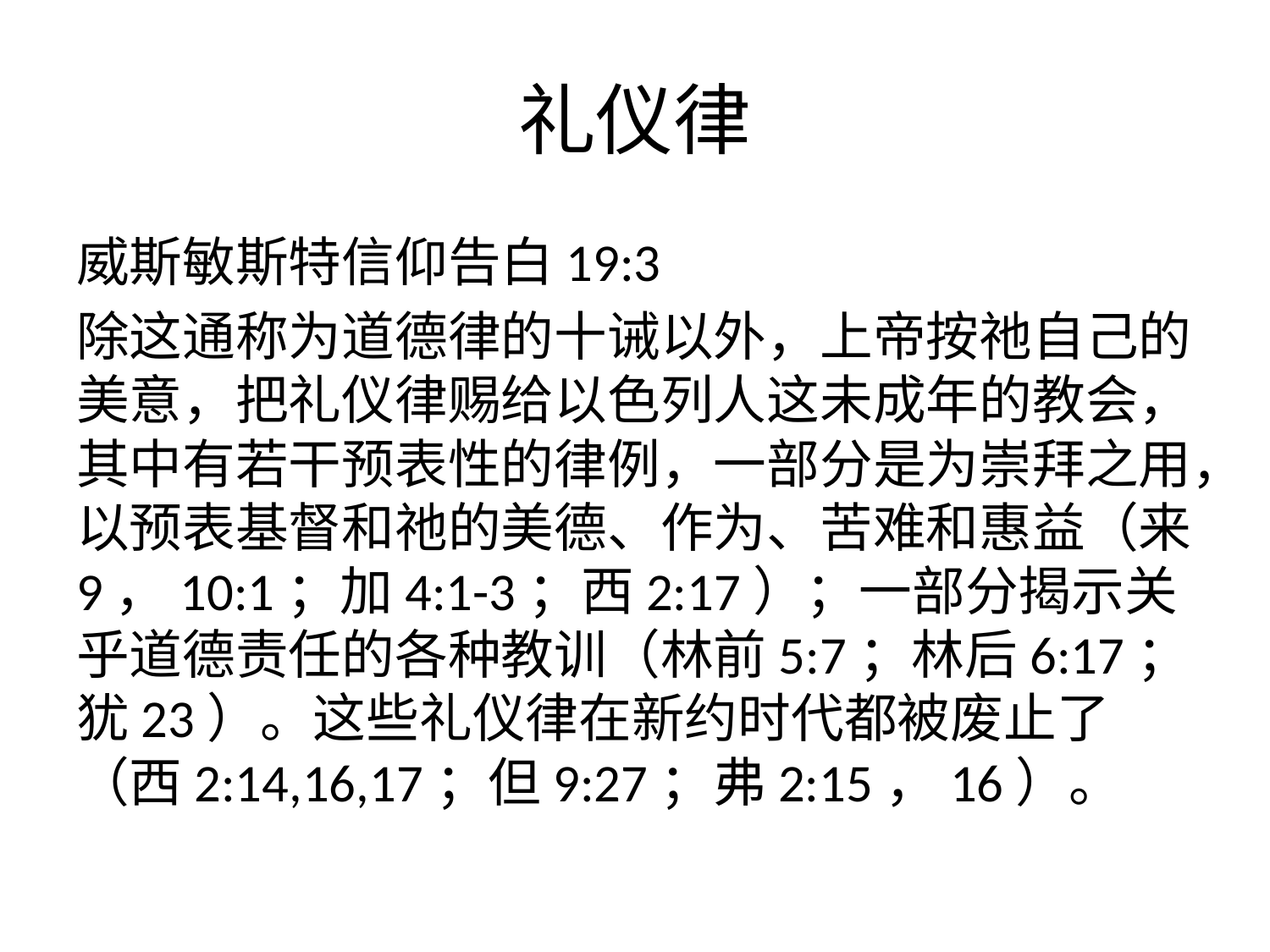

# 礼仪律
威斯敏斯特信仰告白19:3
除这通称为道德律的十诫以外，上帝按祂自己的美意，把礼仪律赐给以色列人这未成年的教会，其中有若干预表性的律例，一部分是为崇拜之用，以预表基督和祂的美德、作为、苦难和惠益（来9，10:1；加4:1-3；西2:17）；一部分揭示关乎道德责任的各种教训（林前5:7；林后6:17；犹23）。这些礼仪律在新约时代都被废止了（西2:14,16,17；但9:27；弗2:15，16）。